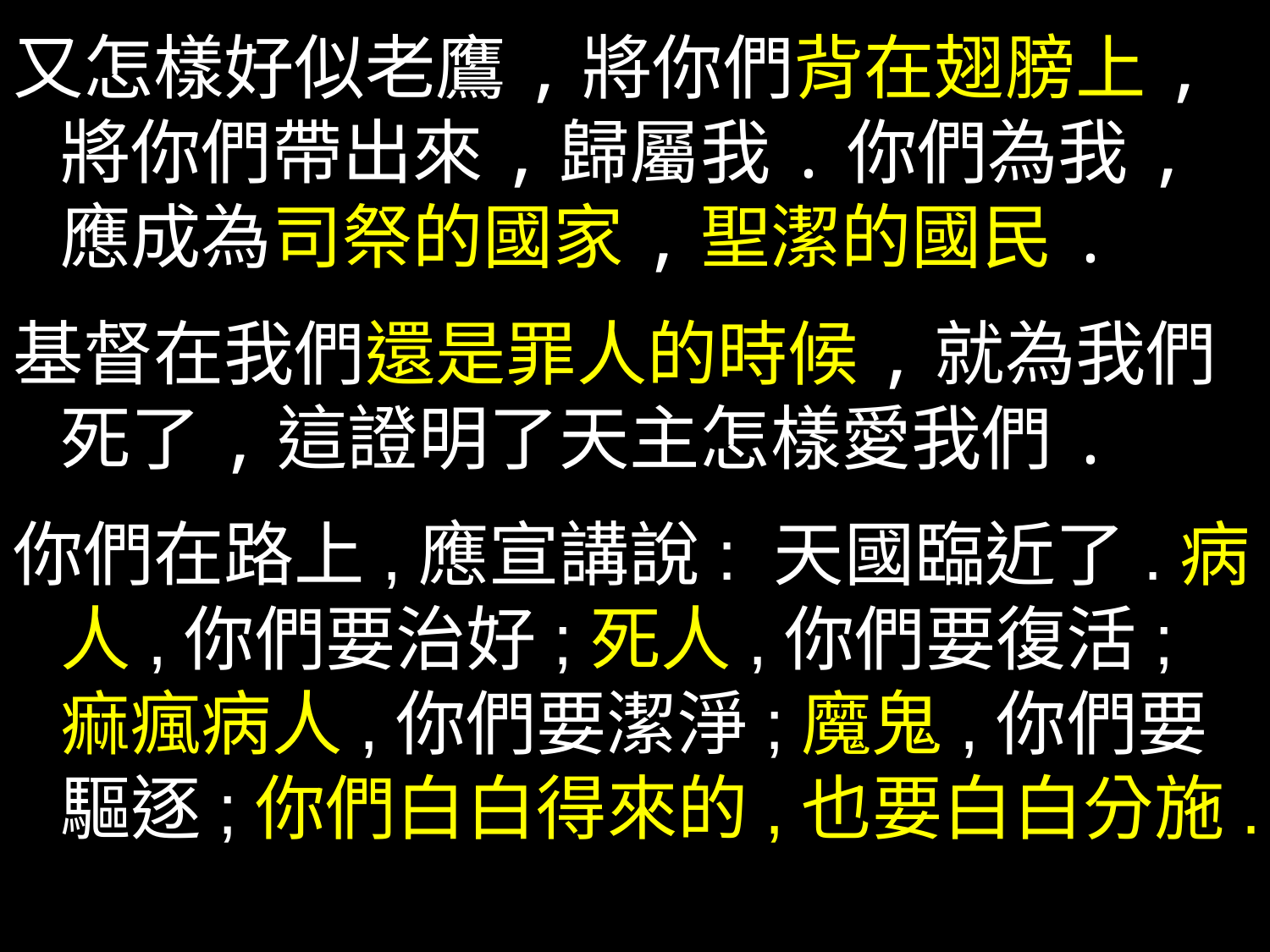

又怎樣好似老鷹,將你們背在翅膀上,將你們帶出來,歸屬我.你們為我,應成為司祭的國家,聖潔的國民.
基督在我們還是罪人的時候,就為我們死了,這證明了天主怎樣愛我們.
你們在路上,應宣講說: 天國臨近了.病人,你們要治好;死人,你們要復活;痲瘋病人,你們要潔淨;魔鬼,你們要驅逐;你們白白得來的,也要白白分施.